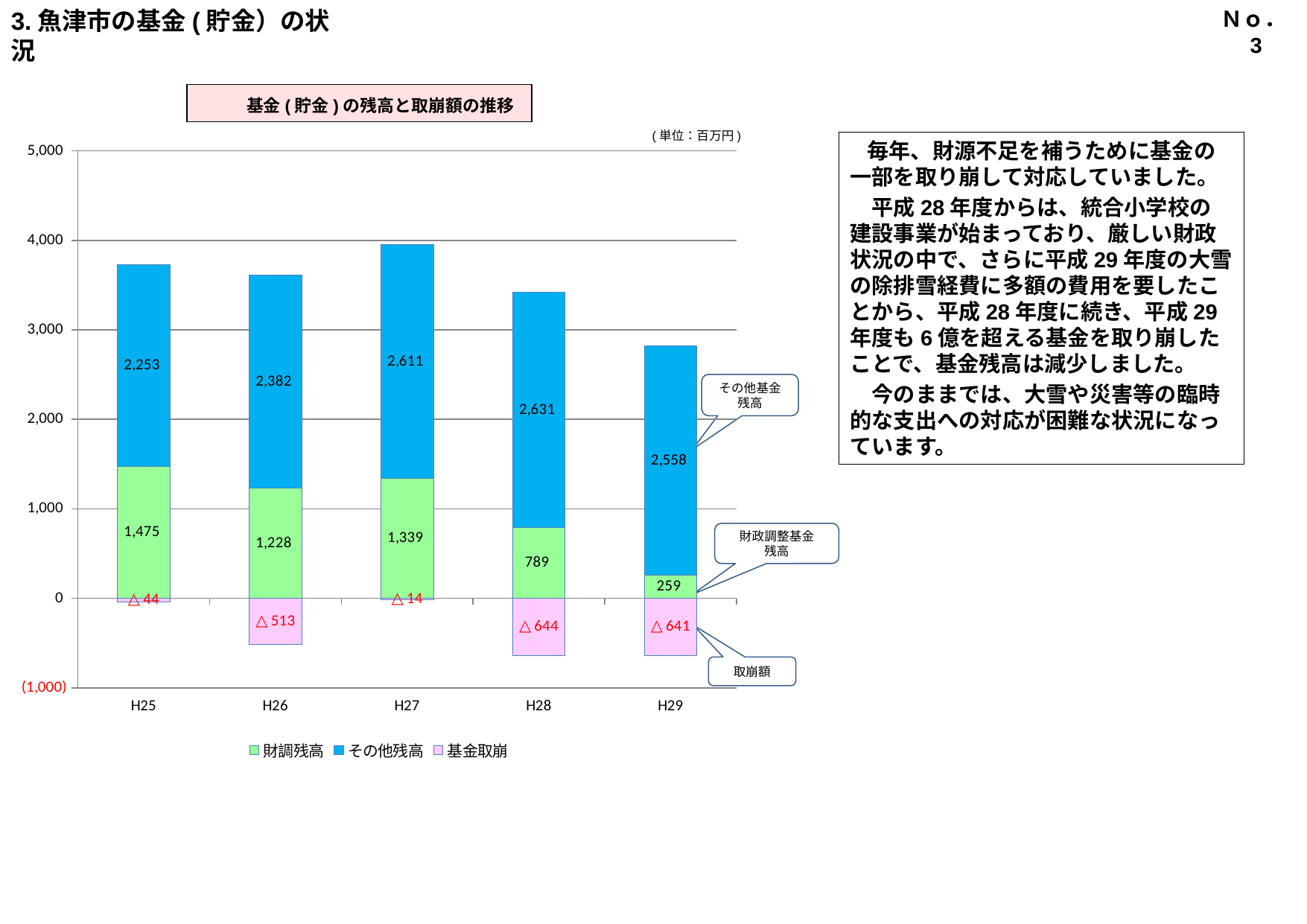

3.魚津市の基金(貯金）の状況
Ｎｏ．3
　　 基金(貯金)の残高と取崩額の推移
(単位：百万円)

### Chart

| Category | 財調残高 | その他残高 | 基金取崩 |
|---|---|---|---|
| H25 | 1475.0 | 2253.0 | -44.0 |
| H26 | 1228.0 | 2382.0 | -513.0 |
| H27 | 1339.0 | 2611.0 | -14.0 |
| H28 | 789.0 | 2631.0 | -644.0 |
| H29 | 259.0 | 2558.0 | -641.0 |
　毎年、財源不足を補うために基金の一部を取り崩して対応していました。
　平成28年度からは、統合小学校の建設事業が始まっており、厳しい財政状況の中で、さらに平成29年度の大雪の除排雪経費に多額の費用を要したことから、平成28年度に続き、平成29年度も6億を超える基金を取り崩したことで、基金残高は減少しました。
　今のままでは、大雪や災害等の臨時的な支出への対応が困難な状況になっています。
その他基金残高
財政調整基金
残高
取崩額